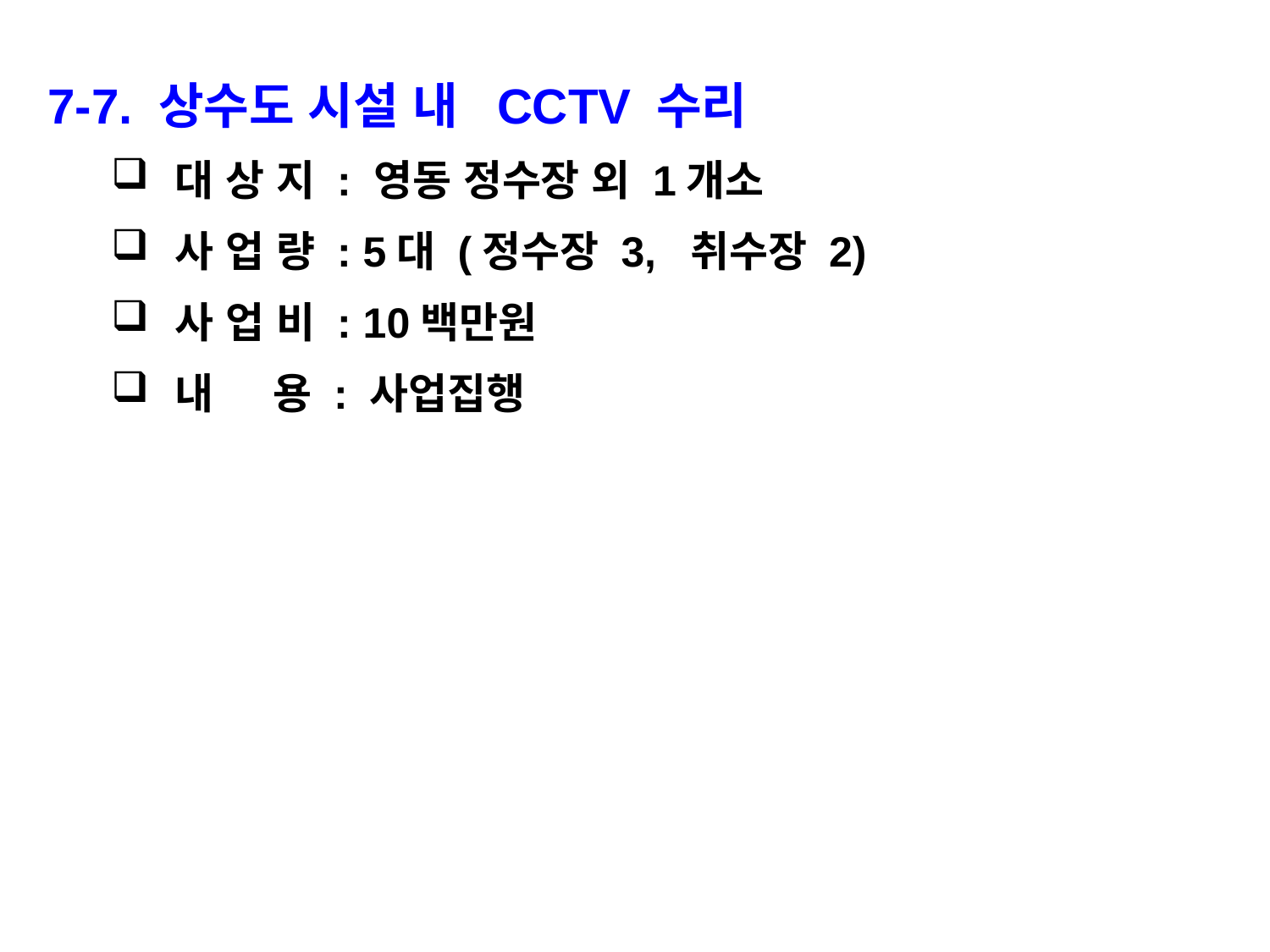

7-7. 상수도 시설 내  CCTV 수리
대 상 지 : 영동 정수장 외 1개소
사 업 량 : 5대 (정수장 3,  취수장 2)
사 업 비 : 10백만원
내     용 : 사업집행